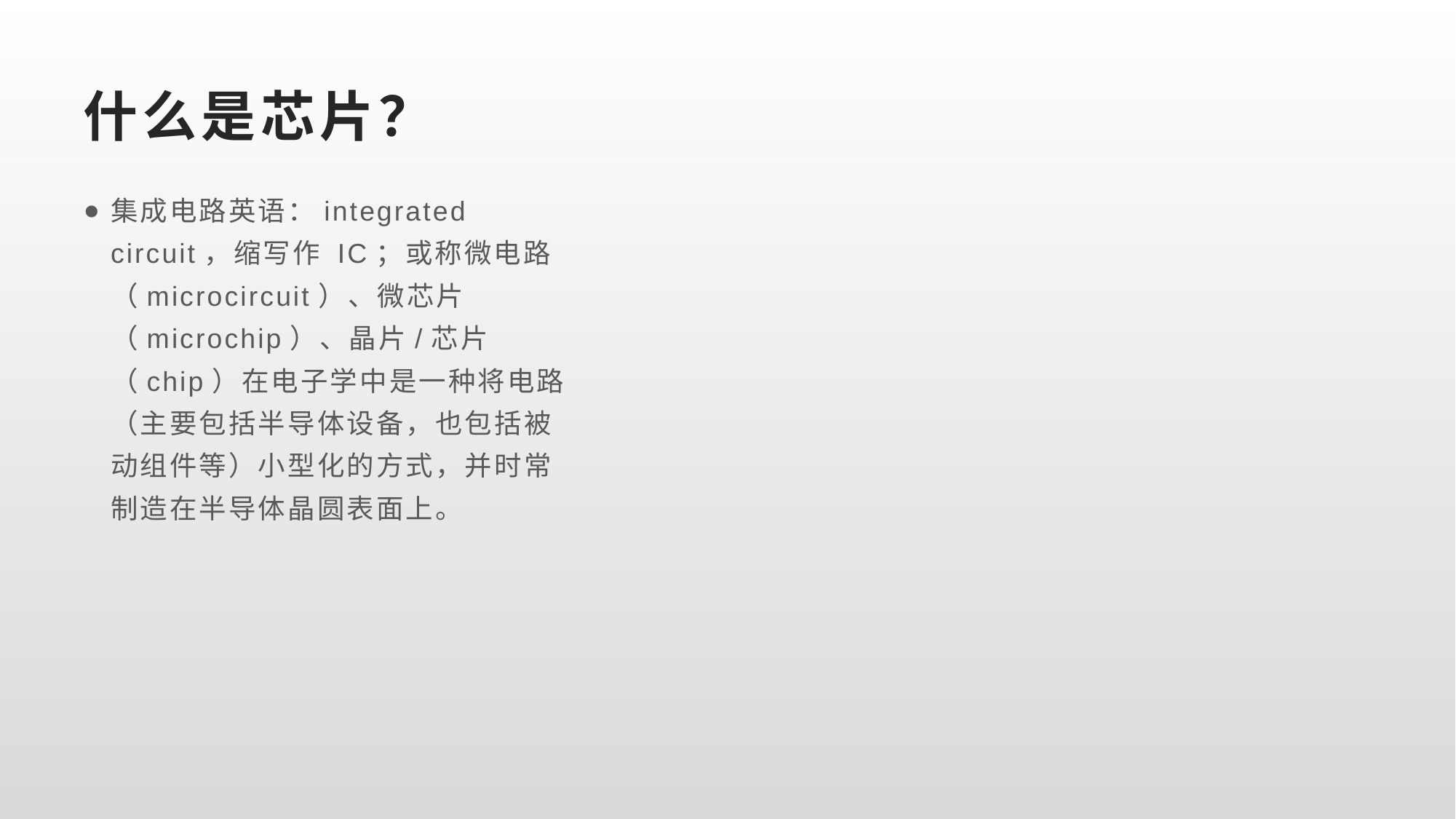

# 什么是芯片？
集成电路英语：integrated circuit，缩写作 IC；或称微电路（microcircuit）、微芯片（microchip）、晶片/芯片（chip）在电子学中是一种将电路（主要包括半导体设备，也包括被动组件等）小型化的方式，并时常制造在半导体晶圆表面上。